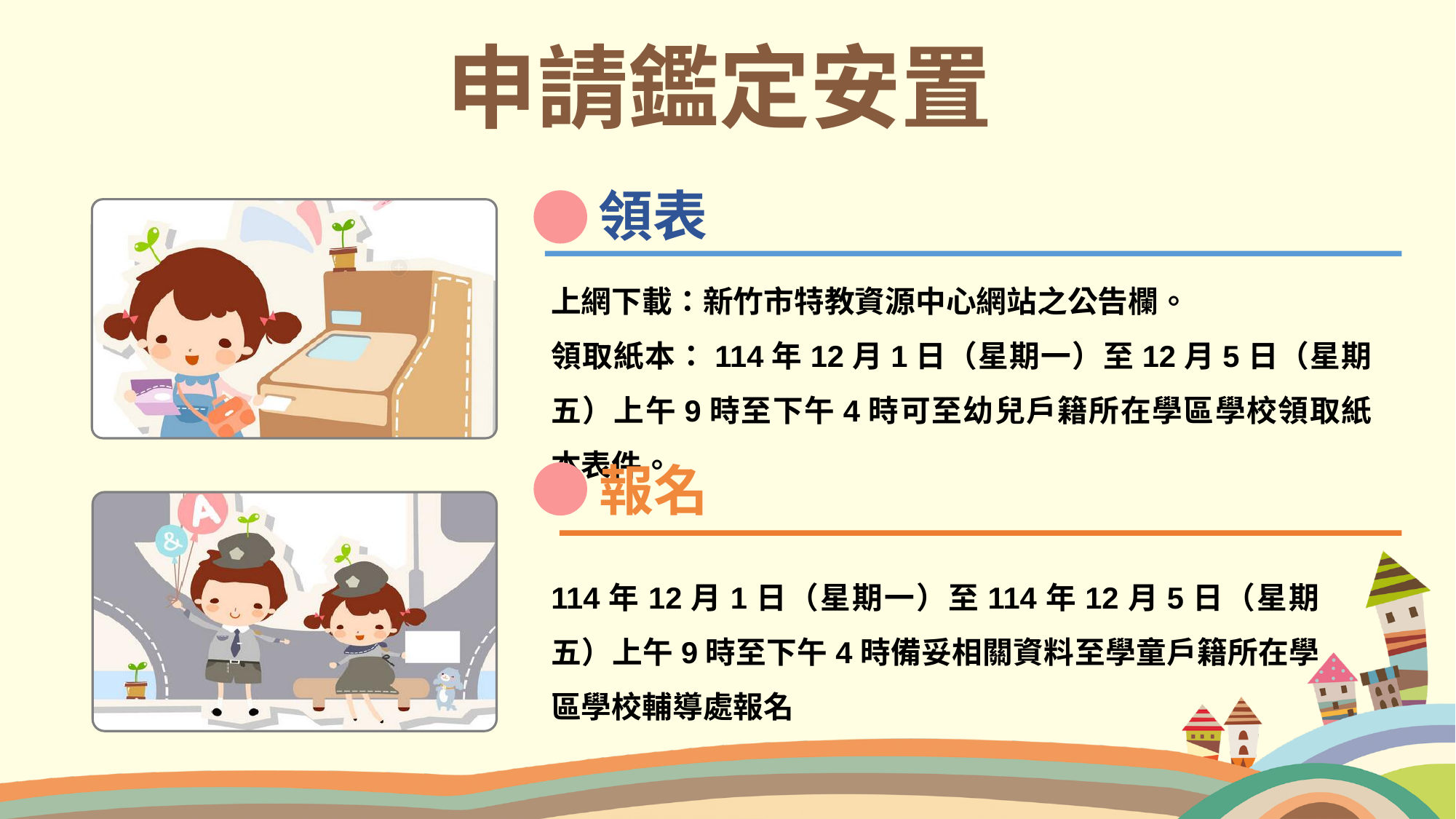

# 申請鑑定安置
領表

上網下載：新竹市特教資源中心網站之公告欄。
領取紙本：114年12月1日（星期一）至12月5日（星期五）上午9時至下午4時可至幼兒戶籍所在學區學校領取紙本表件。

報名

114年12月1日（星期一）至114年12月5日（星期五）上午9時至下午4時備妥相關資料至學童戶籍所在學區學校輔導處報名